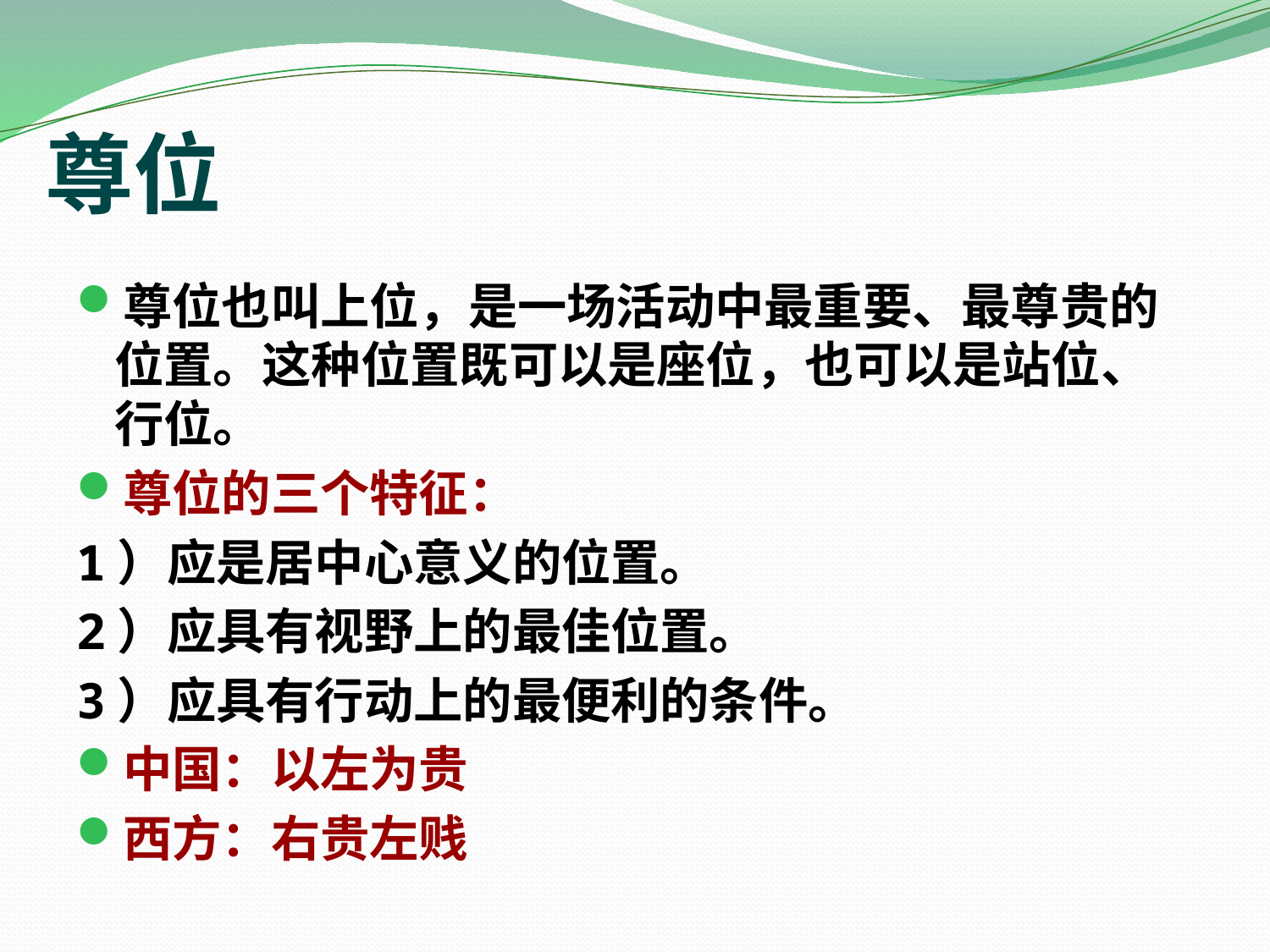

# 尊位
尊位也叫上位，是一场活动中最重要、最尊贵的位置。这种位置既可以是座位，也可以是站位、行位。
尊位的三个特征：
1）应是居中心意义的位置。
2）应具有视野上的最佳位置。
3）应具有行动上的最便利的条件。
中国：以左为贵
西方：右贵左贱